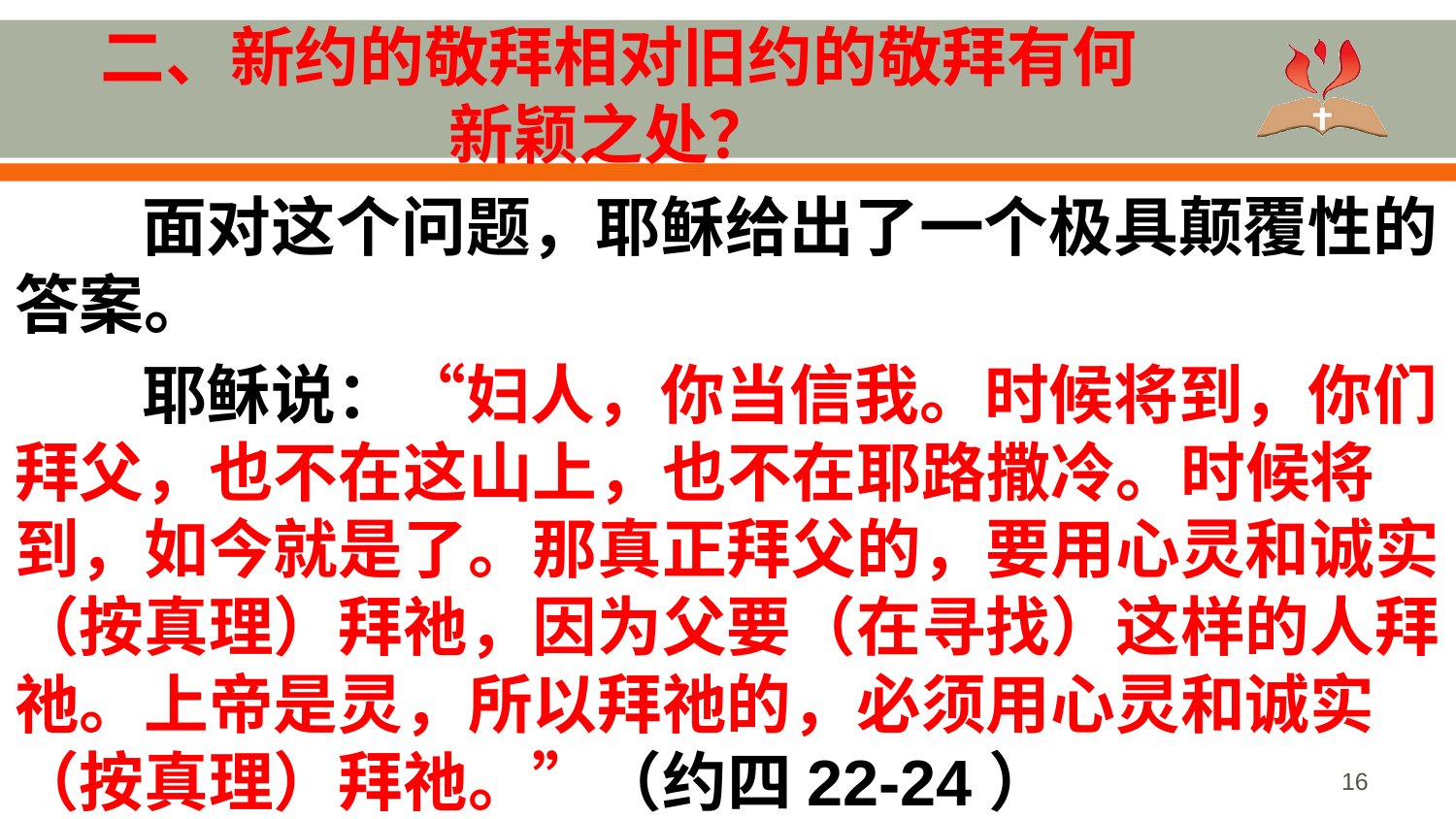

# 二、新约的敬拜相对旧约的敬拜有何新颖之处？
面对这个问题，耶稣给出了一个极具颠覆性的答案。
耶稣说：“妇人，你当信我。时候将到，你们拜父，也不在这山上，也不在耶路撒冷。时候将到，如今就是了。那真正拜父的，要用心灵和诚实（按真理）拜祂，因为父要（在寻找）这样的人拜祂。上帝是灵，所以拜祂的，必须用心灵和诚实（按真理）拜祂。”（约四22-24）

16